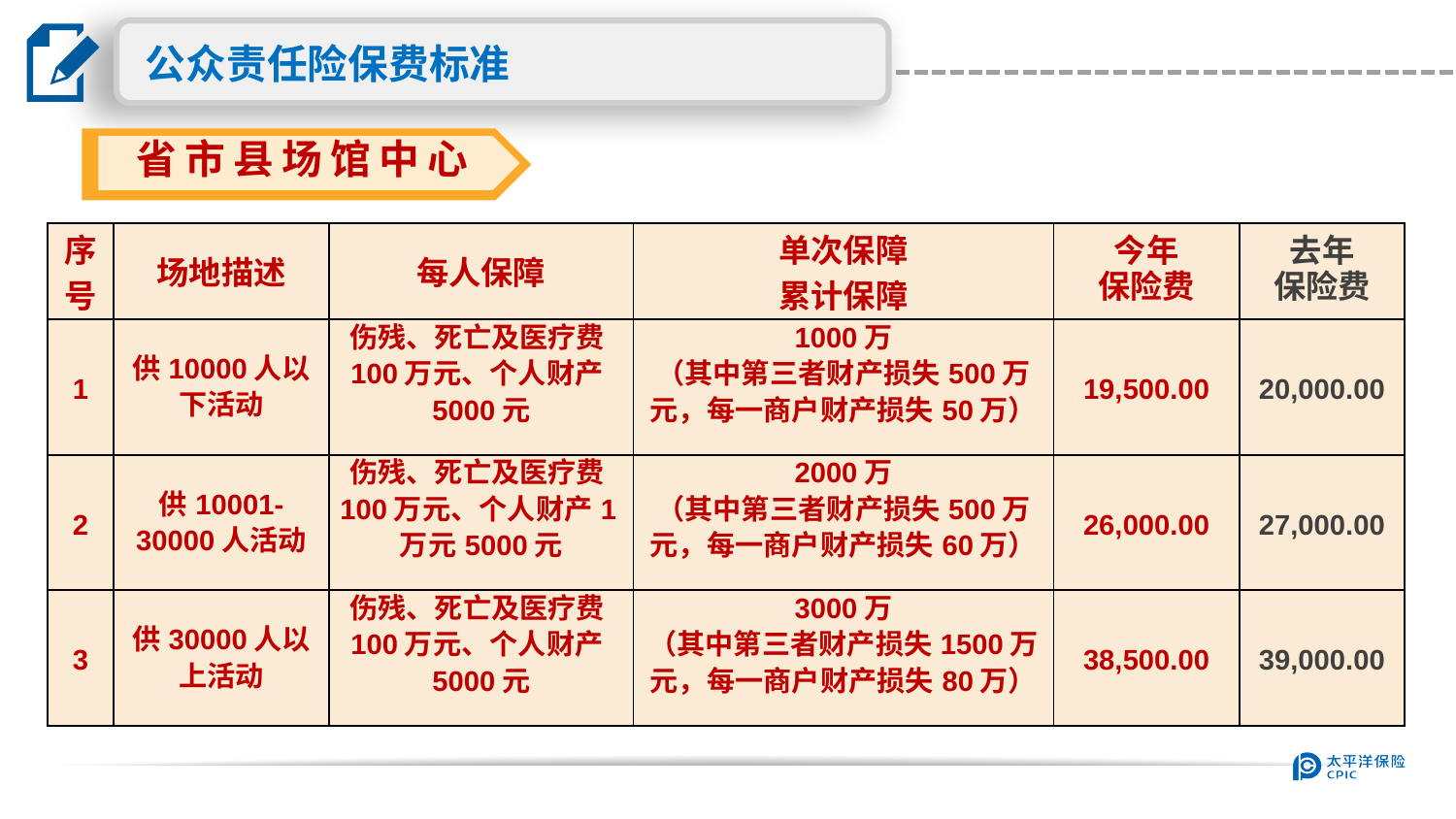

公众责任险保费标准

省市县场馆中心
| 序号 | 场地描述 | 每人保障 | 单次保障 累计保障 | 今年 保险费 | 去年 保险费 |
| --- | --- | --- | --- | --- | --- |
| 1 | 供10000人以下活动 | 伤残、死亡及医疗费100万元、个人财产5000元 | 1000万 （其中第三者财产损失500万元，每一商户财产损失50万） | 19,500.00 | 20,000.00 |
| 2 | 供10001-30000人活动 | 伤残、死亡及医疗费100万元、个人财产1万元5000元 | 2000万 （其中第三者财产损失500万元，每一商户财产损失60万） | 26,000.00 | 27,000.00 |
| 3 | 供30000人以上活动 | 伤残、死亡及医疗费100万元、个人财产5000元 | 3000万 （其中第三者财产损失1500万元，每一商户财产损失80万） | 38,500.00 | 39,000.00 |